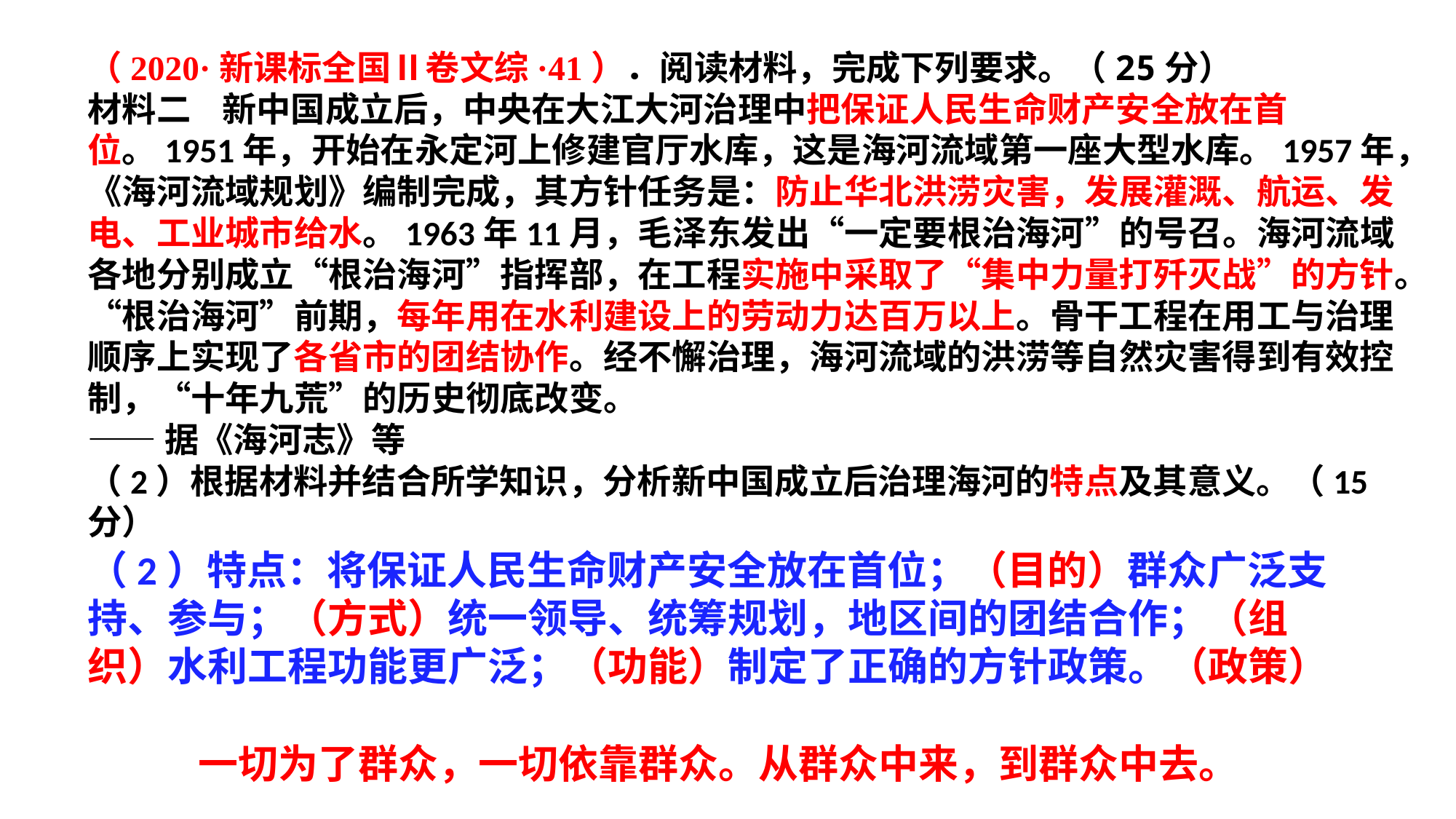

（2020·新课标全国Ⅱ卷文综·41）．阅读材料，完成下列要求。（25分）
材料二    新中国成立后，中央在大江大河治理中把保证人民生命财产安全放在首位。1951年，开始在永定河上修建官厅水库，这是海河流域第一座大型水库。1957年，《海河流域规划》编制完成，其方针任务是：防止华北洪涝灾害，发展灌溉、航运、发电、工业城市给水。1963年11月，毛泽东发出“一定要根治海河”的号召。海河流域各地分别成立“根治海河”指挥部，在工程实施中采取了“集中力量打歼灭战”的方针。“根治海河”前期，每年用在水利建设上的劳动力达百万以上。骨干工程在用工与治理顺序上实现了各省市的团结协作。经不懈治理，海河流域的洪涝等自然灾害得到有效控制，“十年九荒”的历史彻底改变。
——据《海河志》等
（2）根据材料并结合所学知识，分析新中国成立后治理海河的特点及其意义。（15分）
（2）特点：将保证人民生命财产安全放在首位；（目的）群众广泛支持、参与；（方式）统一领导、统筹规划，地区间的团结合作；（组织）水利工程功能更广泛；（功能）制定了正确的方针政策。（政策）
一切为了群众，一切依靠群众。从群众中来，到群众中去。